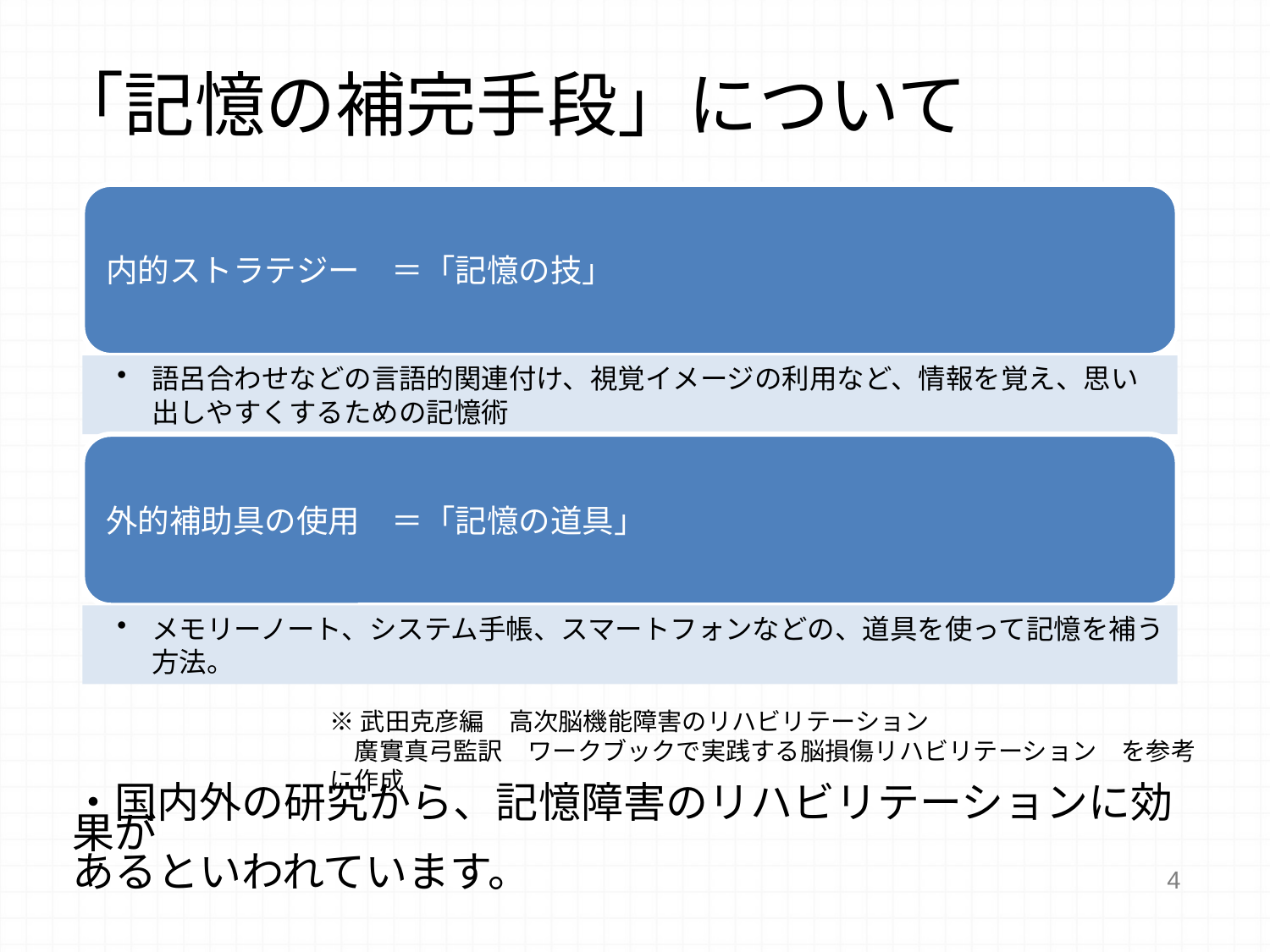

「記憶の補完手段」について
内的ストラテジー　＝「記憶の技」
語呂合わせなどの言語的関連付け、視覚イメージの利用など、情報を覚え、思い出しやすくするための記憶術
外的補助具の使用　＝「記憶の道具」
メモリーノート、システム手帳、スマートフォンなどの、道具を使って記憶を補う方法。
※武田克彦編　高次脳機能障害のリハビリテーション
　廣實真弓監訳　ワークブックで実践する脳損傷リハビリテーション　を参考に作成
・国内外の研究から、記憶障害のリハビリテーションに効果が
あるといわれています。

4